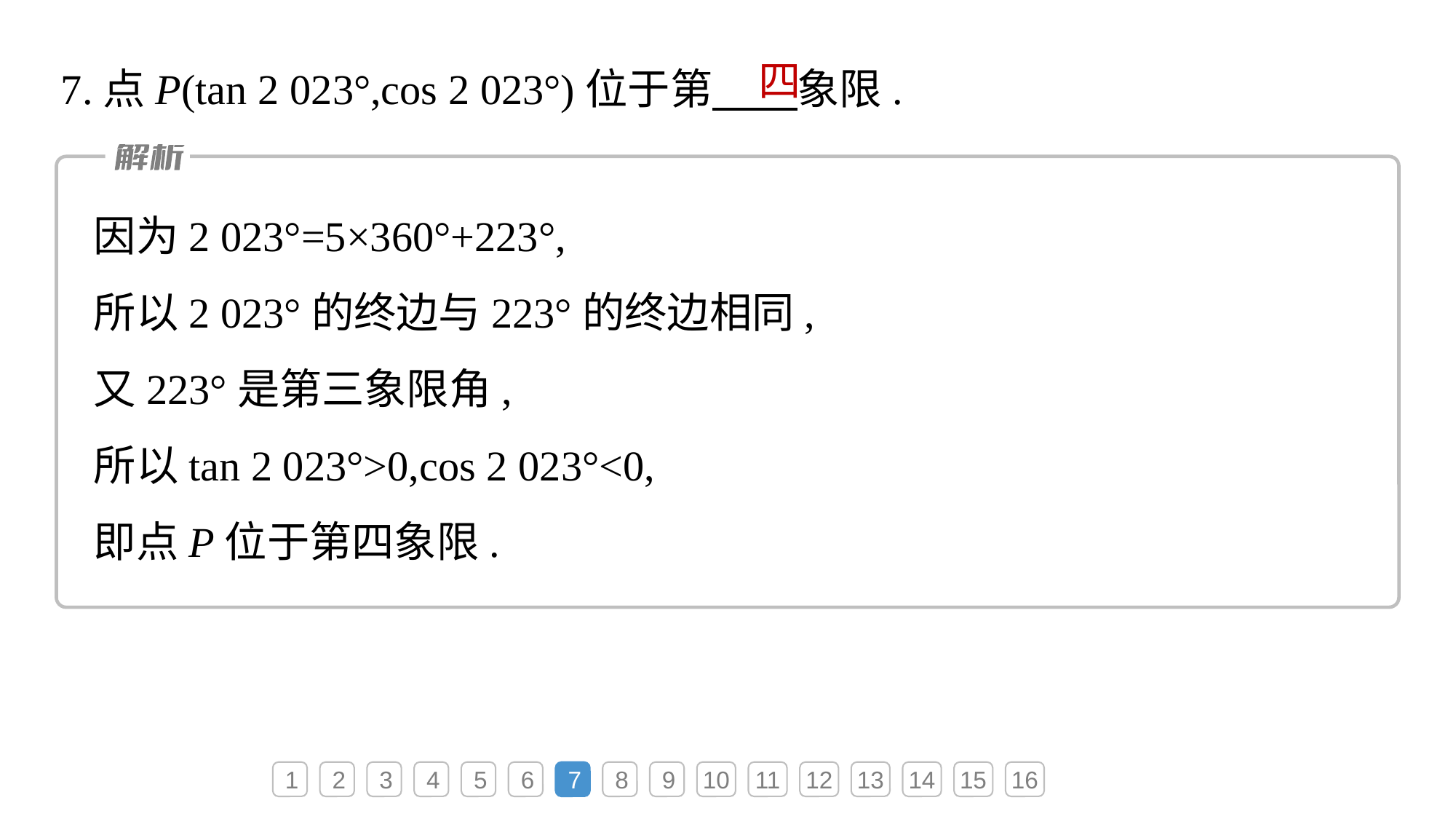

7.点P(tan 2 023°,cos 2 023°)位于第　　象限.
四

因为2 023°=5×360°+223°,
所以2 023°的终边与223°的终边相同,
又223°是第三象限角,
所以tan 2 023°>0,cos 2 023°<0,
即点P位于第四象限.
1
2
3
4
5
6
7
8
9
10
11
12
13
14
15
16